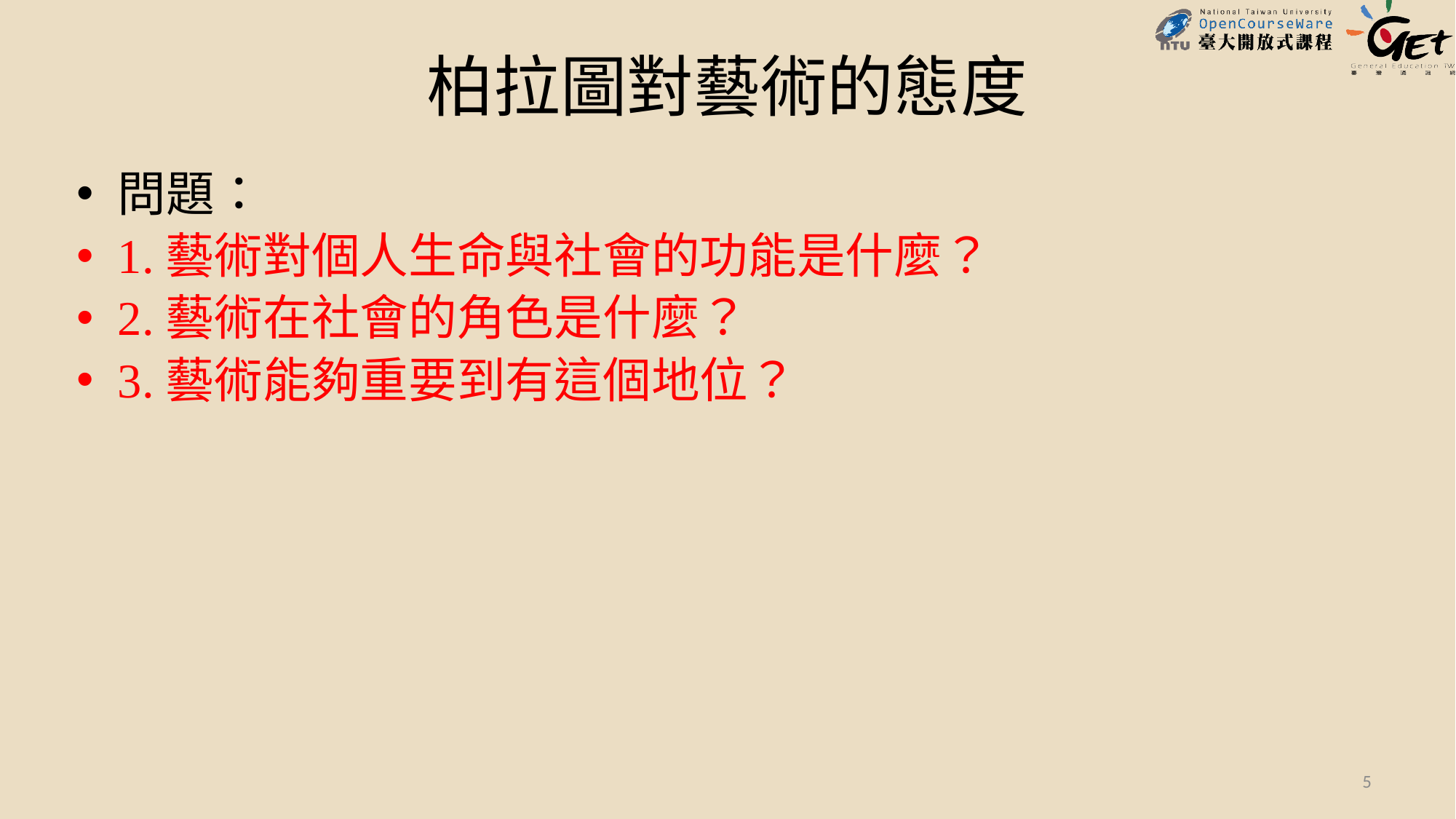

# 柏拉圖對藝術的態度
問題：
1.藝術對個人生命與社會的功能是什麼？
2.藝術在社會的角色是什麼？
3.藝術能夠重要到有這個地位？
5